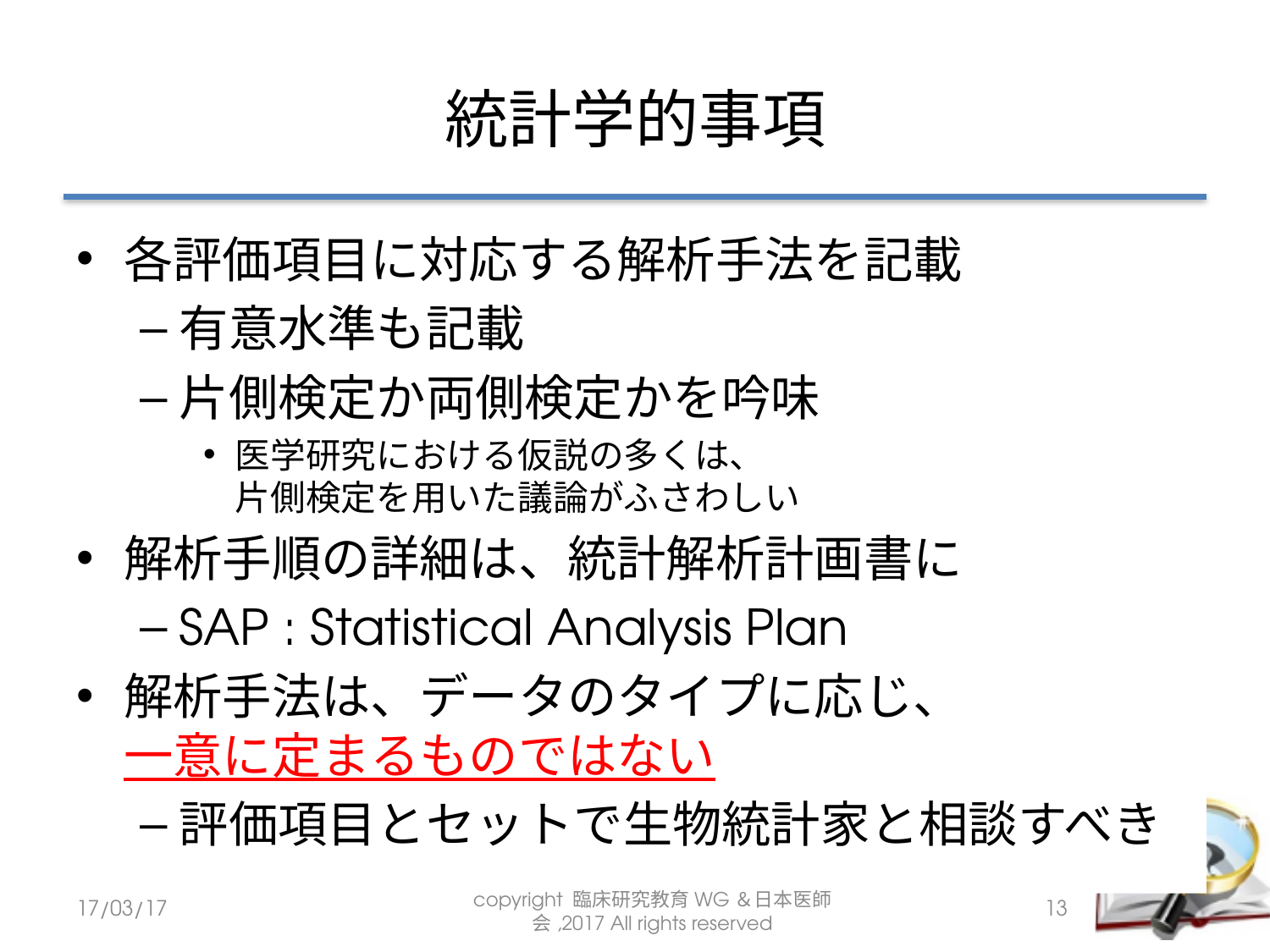

# 統計学的事項
各評価項目に対応する解析手法を記載
有意水準も記載
片側検定か両側検定かを吟味
医学研究における仮説の多くは、
片側検定を用いた議論がふさわしい
解析手順の詳細は、統計解析計画書に
SAP : Statistical Analysis Plan
解析手法は、データのタイプに応じ、
一意に定まるものではない
評価項目とセットで生物統計家と相談すべき
17/03/17
copyright 臨床研究教育WG＆日本医師会,2017 All rights reserved
13